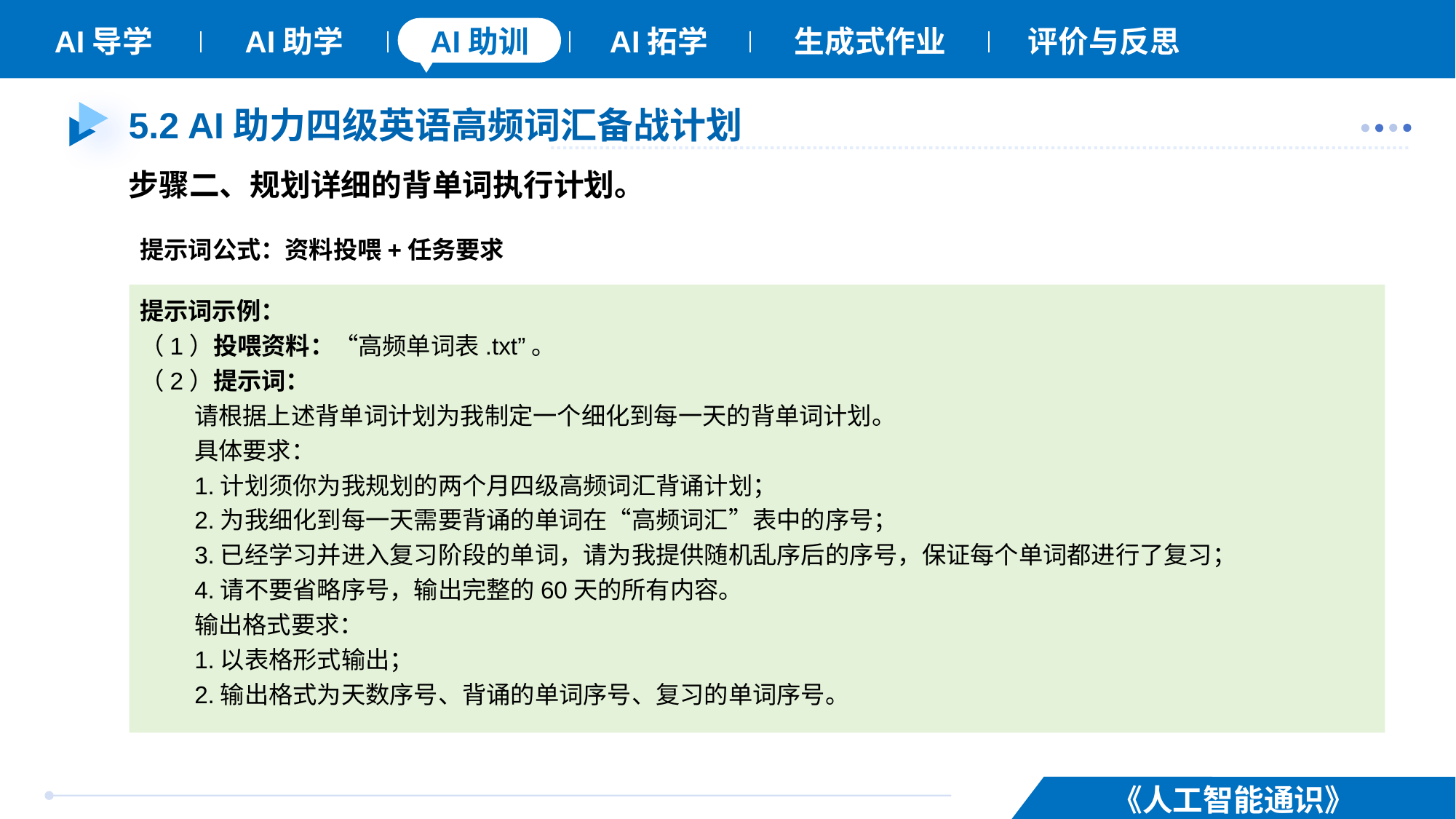

# 5.2 AI助力四级英语高频词汇备战计划
步骤二、规划详细的背单词执行计划。
提示词公式：资料投喂+任务要求
提示词示例：
（1）投喂资料：“高频单词表.txt”。
（2）提示词：
请根据上述背单词计划为我制定一个细化到每一天的背单词计划。
具体要求：
1.计划须你为我规划的两个月四级高频词汇背诵计划；
2.为我细化到每一天需要背诵的单词在“高频词汇”表中的序号；
3.已经学习并进入复习阶段的单词，请为我提供随机乱序后的序号，保证每个单词都进行了复习；
4.请不要省略序号，输出完整的60天的所有内容。
输出格式要求：
1.以表格形式输出；
2.输出格式为天数序号、背诵的单词序号、复习的单词序号。